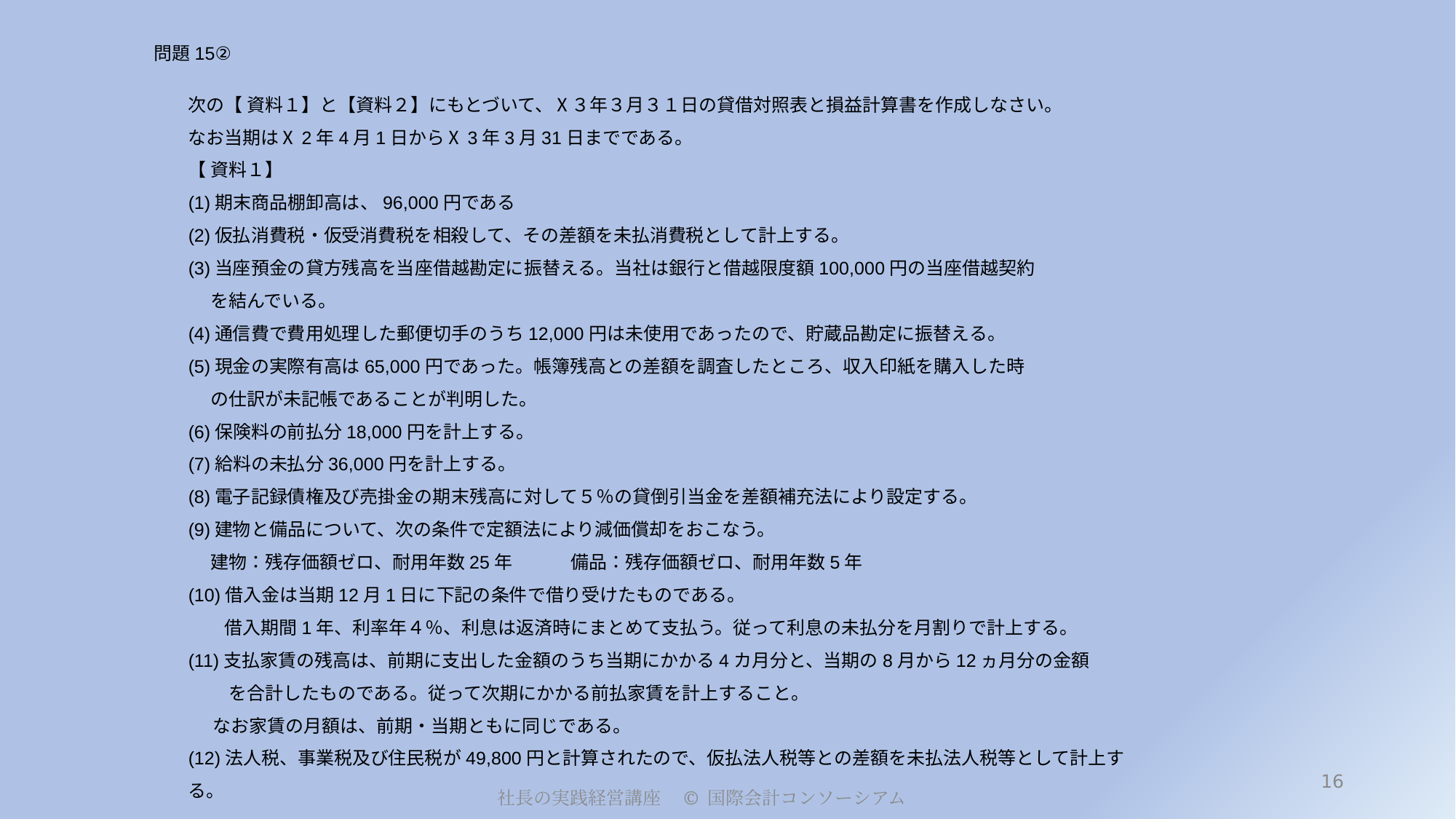

# 問題15②
次の【 資料１】と【資料２】にもとづいて、Ⅹ３年３月３１日の貸借対照表と損益計算書を作成しなさい。
なお当期はⅩ2年4月1日からⅩ3年3月31日までである。
【 資料１】
(1)期末商品棚卸高は、96,000円である
(2)仮払消費税・仮受消費税を相殺して、その差額を未払消費税として計上する。
(3)当座預金の貸方残高を当座借越勘定に振替える。当社は銀行と借越限度額100,000円の当座借越契約
　 を結んでいる。
(4)通信費で費用処理した郵便切手のうち12,000円は未使用であったので、貯蔵品勘定に振替える。
(5)現金の実際有高は65,000円であった。帳簿残高との差額を調査したところ、収入印紙を購入した時
　 の仕訳が未記帳であることが判明した。
(6)保険料の前払分18,000円を計上する。
(7)給料の未払分36,000円を計上する。
(8)電子記録債権及び売掛金の期末残高に対して５％の貸倒引当金を差額補充法により設定する。
(9)建物と備品について、次の条件で定額法により減価償却をおこなう。
　 建物：残存価額ゼロ、耐用年数25年　　　 備品：残存価額ゼロ、耐用年数5年
(10)借入金は当期12月1日に下記の条件で借り受けたものである。
　　借入期間1年、利率年４％、利息は返済時にまとめて支払う。従って利息の未払分を月割りで計上する。
(11)支払家賃の残高は、前期に支出した金額のうち当期にかかる4カ月分と、当期の8月から12ヵ月分の金額
　　 を合計したものである。従って次期にかかる前払家賃を計上すること。
     なお家賃の月額は、前期・当期ともに同じである。
(12)法人税、事業税及び住民税が49,800円と計算されたので、仮払法人税等との差額を未払法人税等として計上する。
16
社長の実践経営講座　© 国際会計コンソーシアム